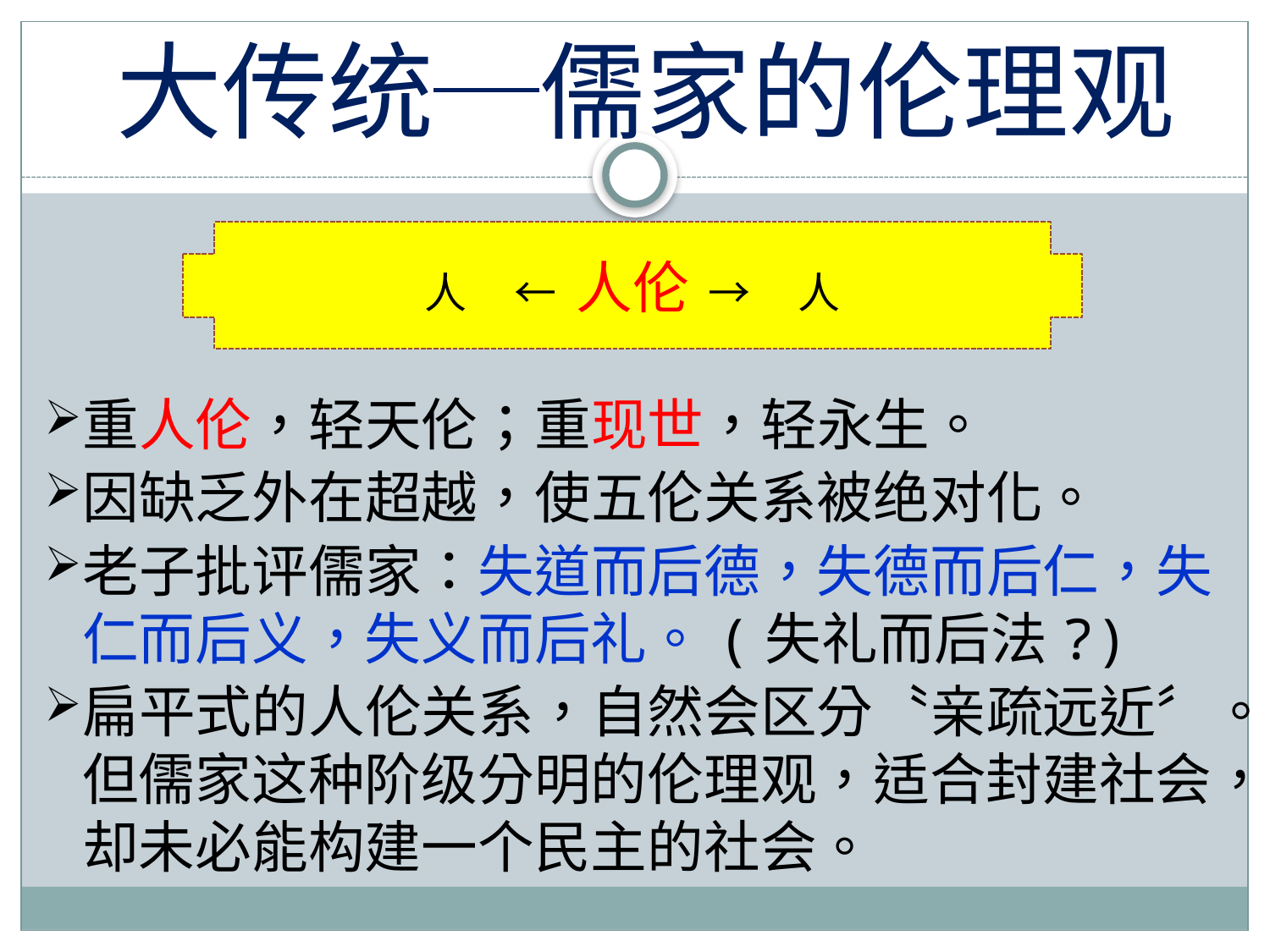

# 大传统─儒家的伦理观

重人伦，轻天伦；重现世，轻永生。
因缺乏外在超越，使五伦关系被绝对化。
老子批评儒家：失道而后德，失德而后仁，失仁而后义，失义而后礼。(失礼而后法?)
扁平式的人伦关系，自然会区分〝亲疏远近〞。但儒家这种阶级分明的伦理观，适合封建社会，却未必能构建一个民主的社会。
人     ←  人伦  →     人